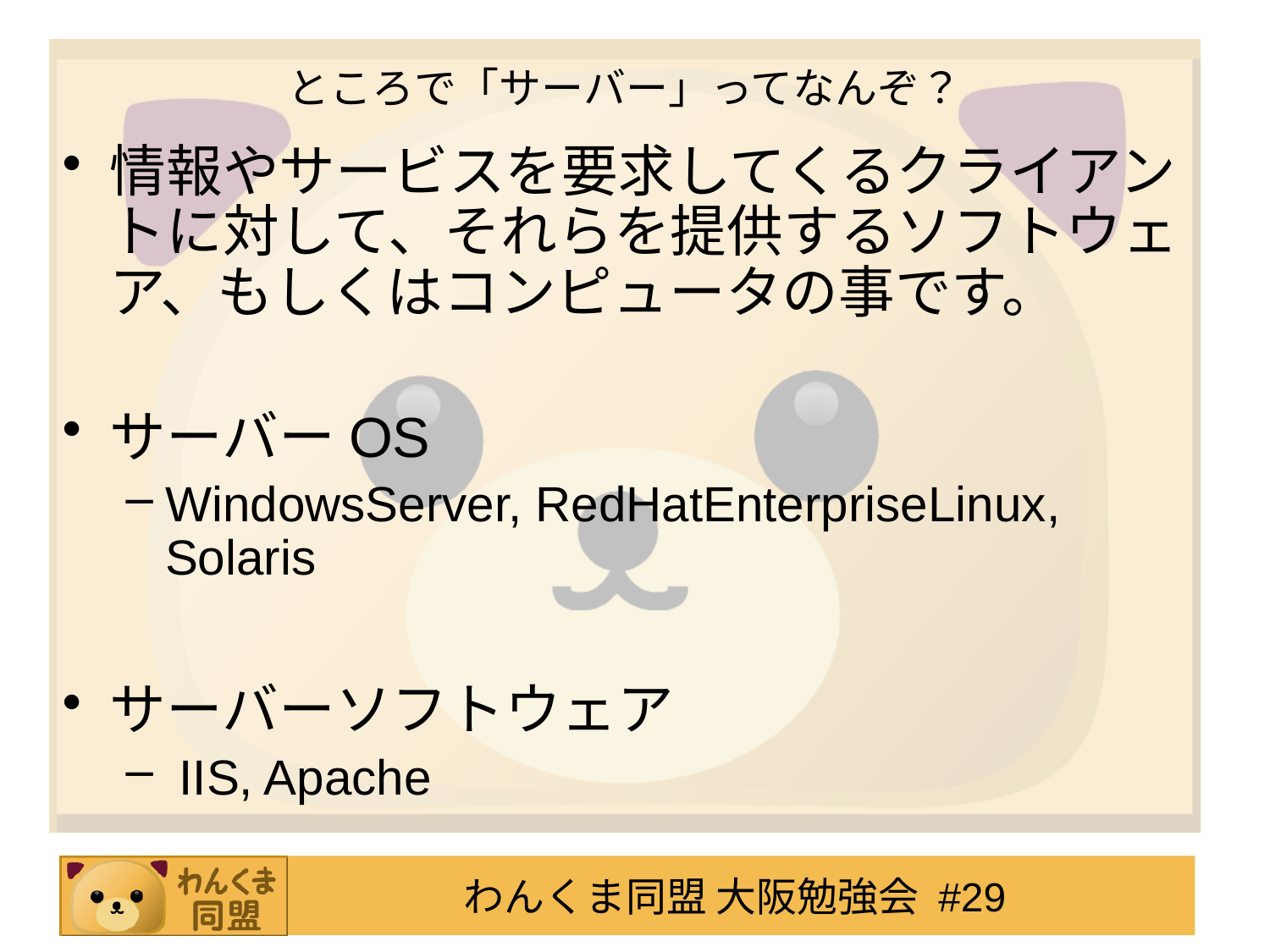

# ところで「サーバー」ってなんぞ？
情報やサービスを要求してくるクライアントに対して、それらを提供するソフトウェア、もしくはコンピュータの事です。

サーバーOS
WindowsServer, RedHatEnterpriseLinux, Solaris

サーバーソフトウェア
 IIS, Apache